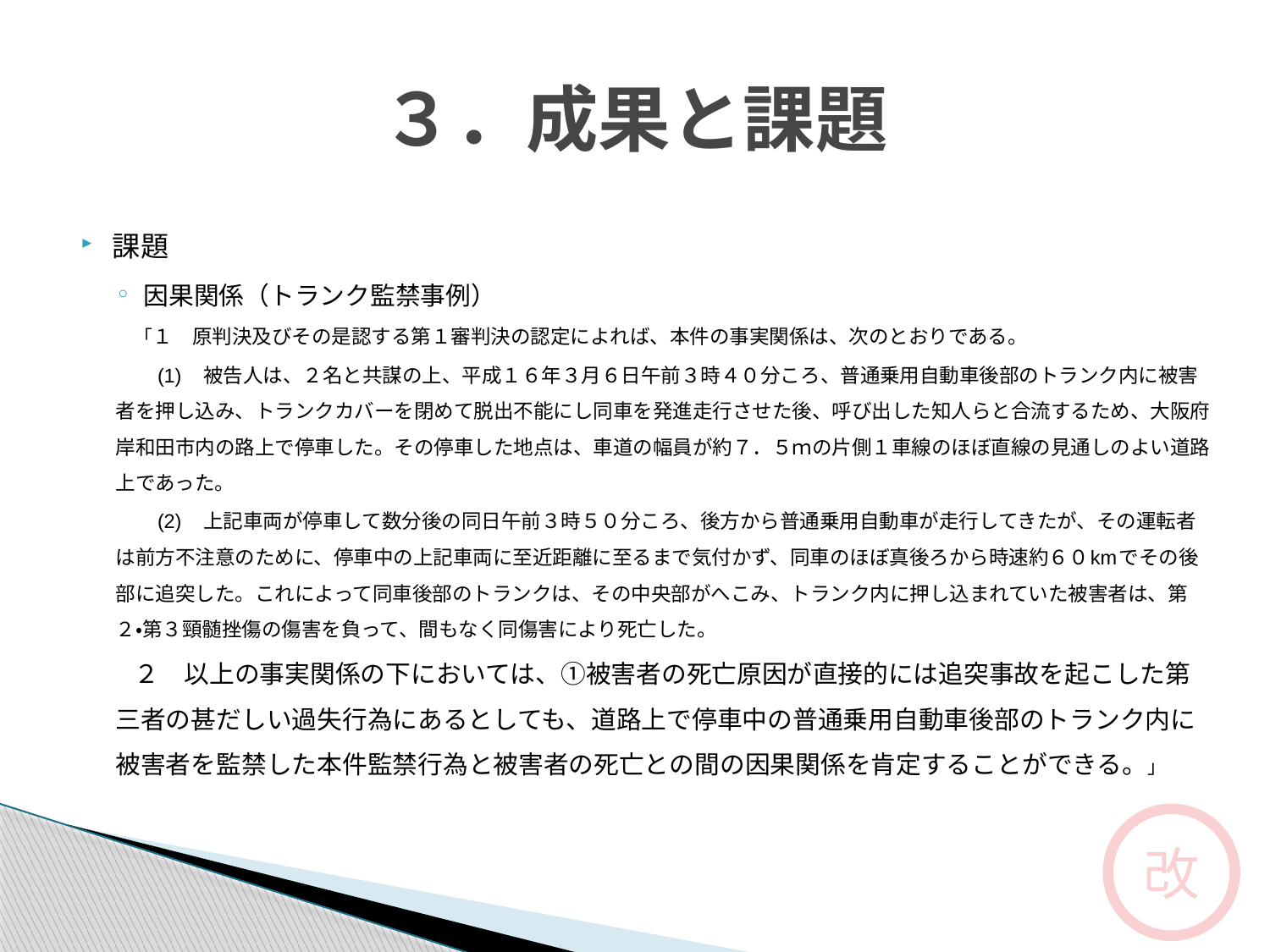

# ３．成果と課題
課題
因果関係（トランク監禁事例）
　「１　原判決及びその是認する第１審判決の認定によれば、本件の事実関係は、次のとおりである。
　　(1)　被告人は、２名と共謀の上、平成１６年３月６日午前３時４０分ころ、普通乗用自動車後部のトランク内に被害者を押し込み、トランクカバーを閉めて脱出不能にし同車を発進走行させた後、呼び出した知人らと合流するため、大阪府岸和田市内の路上で停車した。その停車した地点は、車道の幅員が約７．５ｍの片側１車線のほぼ直線の見通しのよい道路上であった。
　　(2)　上記車両が停車して数分後の同日午前３時５０分ころ、後方から普通乗用自動車が走行してきたが、その運転者は前方不注意のために、停車中の上記車両に至近距離に至るまで気付かず、同車のほぼ真後ろから時速約６０kmでその後部に追突した。これによって同車後部のトランクは、その中央部がへこみ、トランク内に押し込まれていた被害者は、第２・第３頸髄挫傷の傷害を負って、間もなく同傷害により死亡した。
　２　以上の事実関係の下においては、①被害者の死亡原因が直接的には追突事故を起こした第三者の甚だしい過失行為にあるとしても、道路上で停車中の普通乗用自動車後部のトランク内に被害者を監禁した本件監禁行為と被害者の死亡との間の因果関係を肯定することができる。」
改